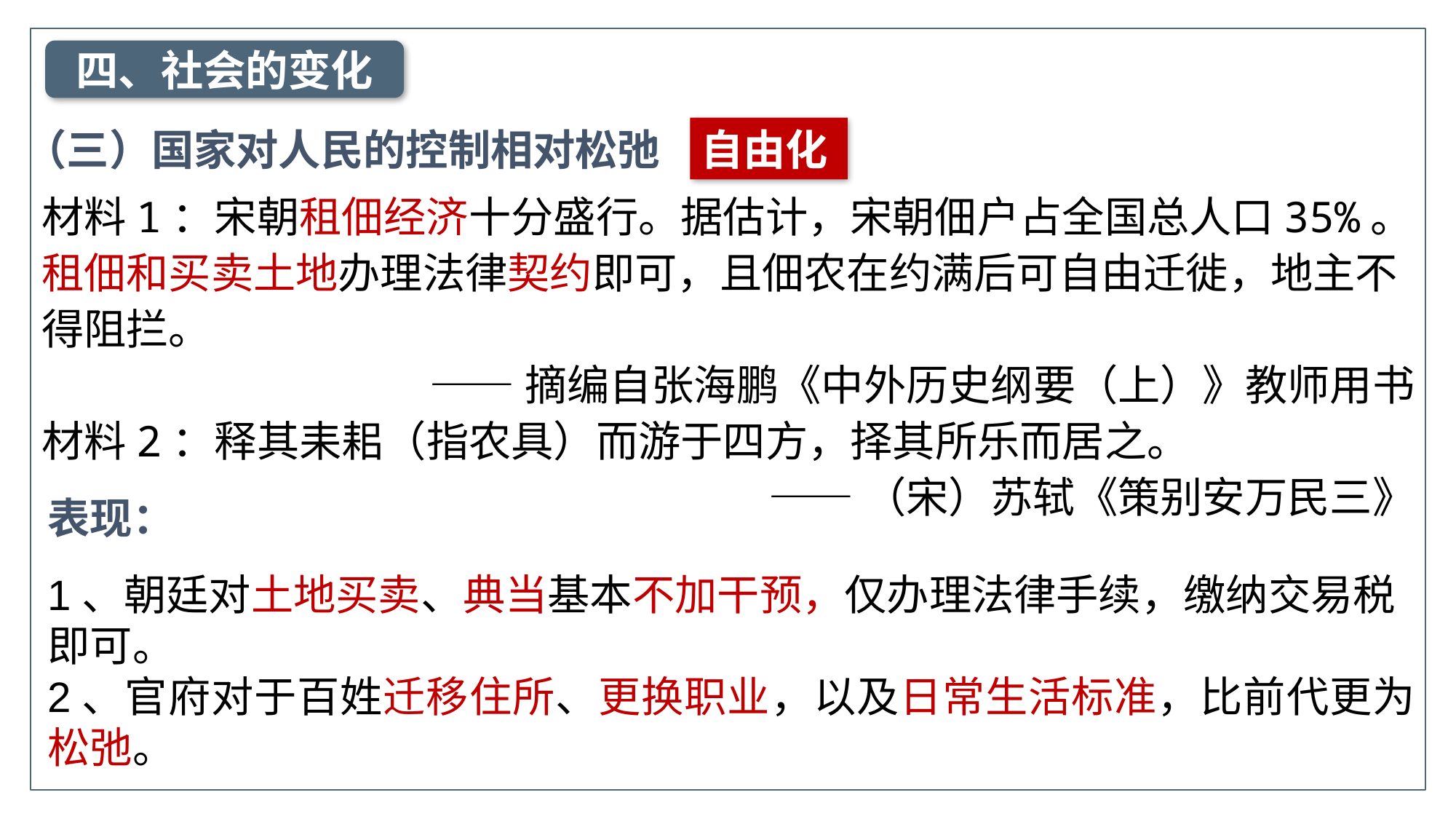

四、社会的变化
（三）国家对人民的控制相对松弛
自由化
材料1：宋朝租佃经济十分盛行。据估计，宋朝佃户占全国总人口35%。租佃和买卖土地办理法律契约即可，且佃农在约满后可自由迁徙，地主不得阻拦。
    ——摘编自张海鹏《中外历史纲要（上）》教师用书
材料2：释其耒耜（指农具）而游于四方，择其所乐而居之。
——（宋）苏轼《策别安万民三》
表现：
1、朝廷对土地买卖、典当基本不加干预，仅办理法律手续，缴纳交易税即可。
2、官府对于百姓迁移住所、更换职业，以及日常生活标准，比前代更为松弛。